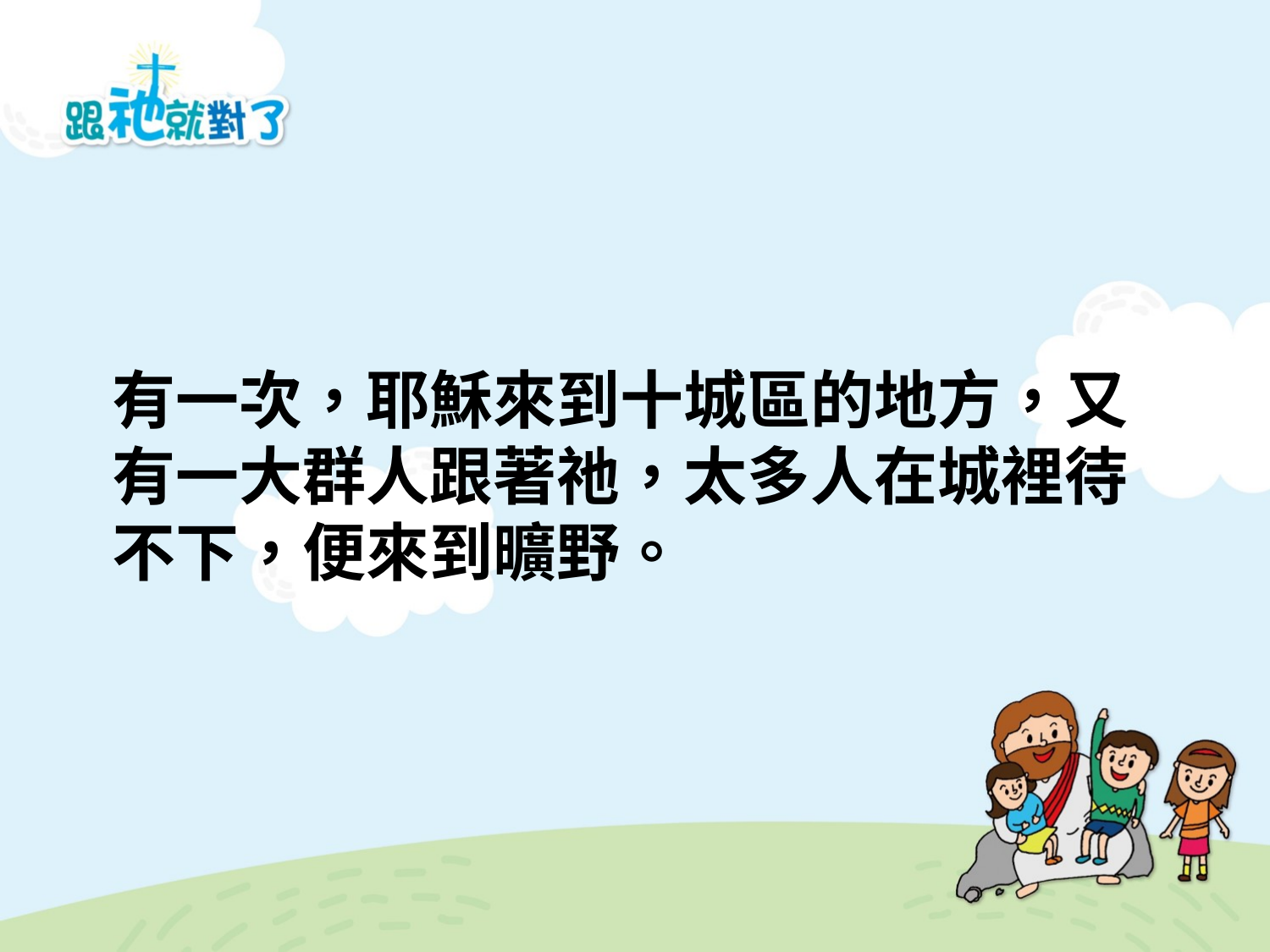

有一次，耶穌來到十城區的地方，又有一大群人跟著祂，太多人在城裡待不下，便來到曠野。